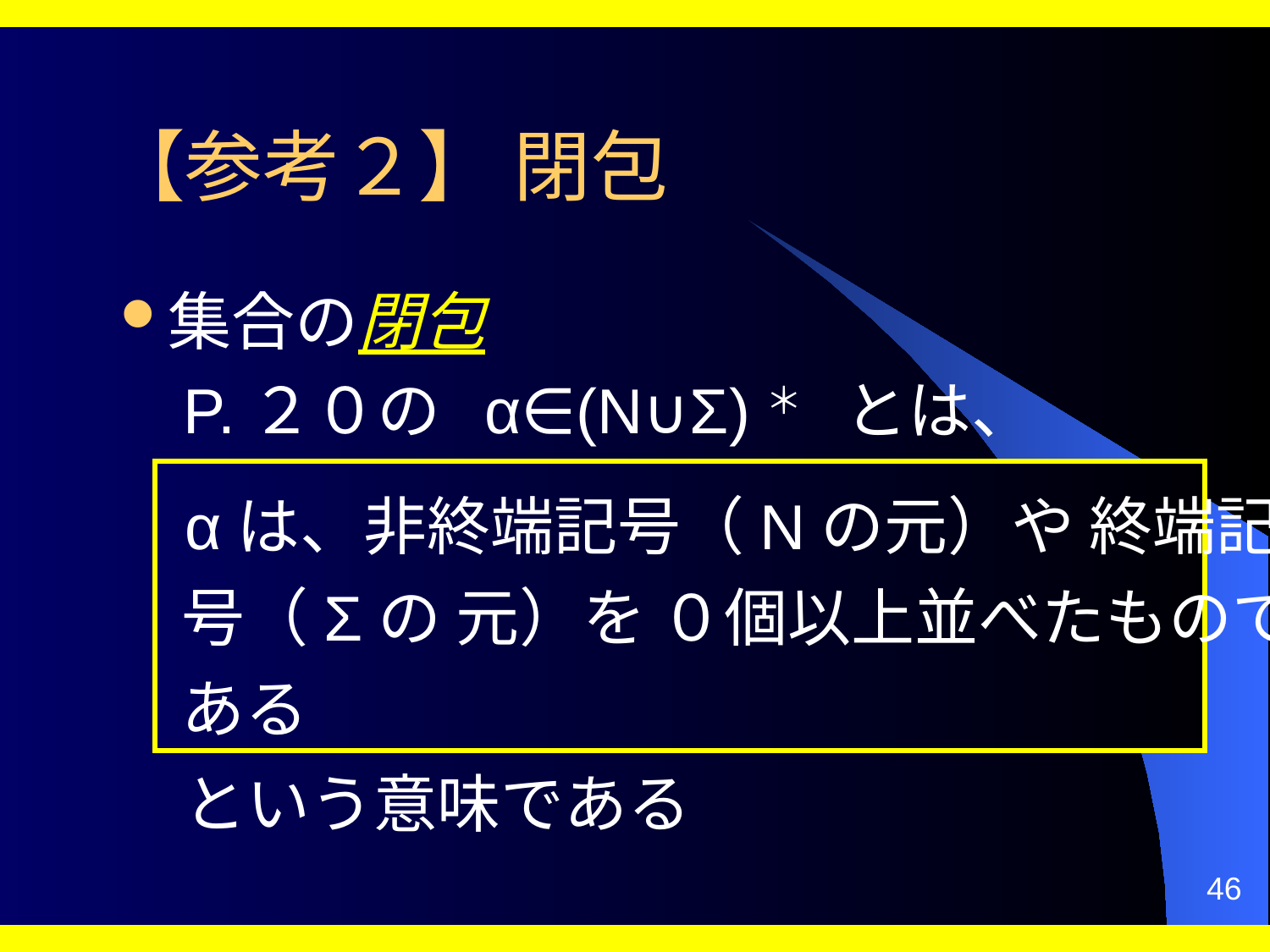

# 【参考２】 閉包
集合の閉包
P.２０の  α∈(N∪Σ)＊   とは、

という意味である
 αは、非終端記号（Nの元）や 終端記
 号（Σの 元）を ０個以上並べたもので
 ある
46